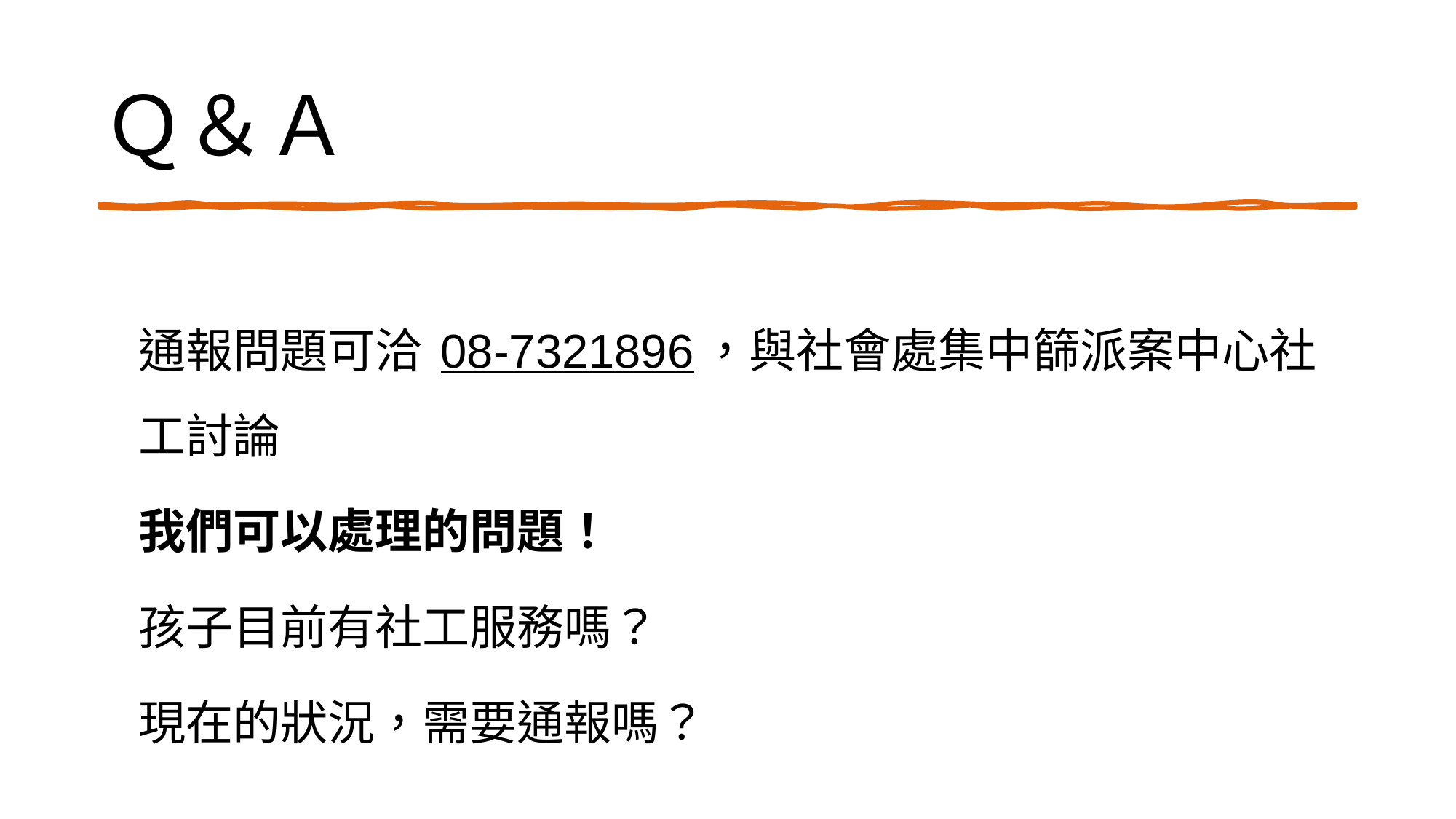

# Ｑ＆Ａ
通報問題可洽 08-7321896，與社會處集中篩派案中心社工討論
我們可以處理的問題！
孩子目前有社工服務嗎？
現在的狀況，需要通報嗎？